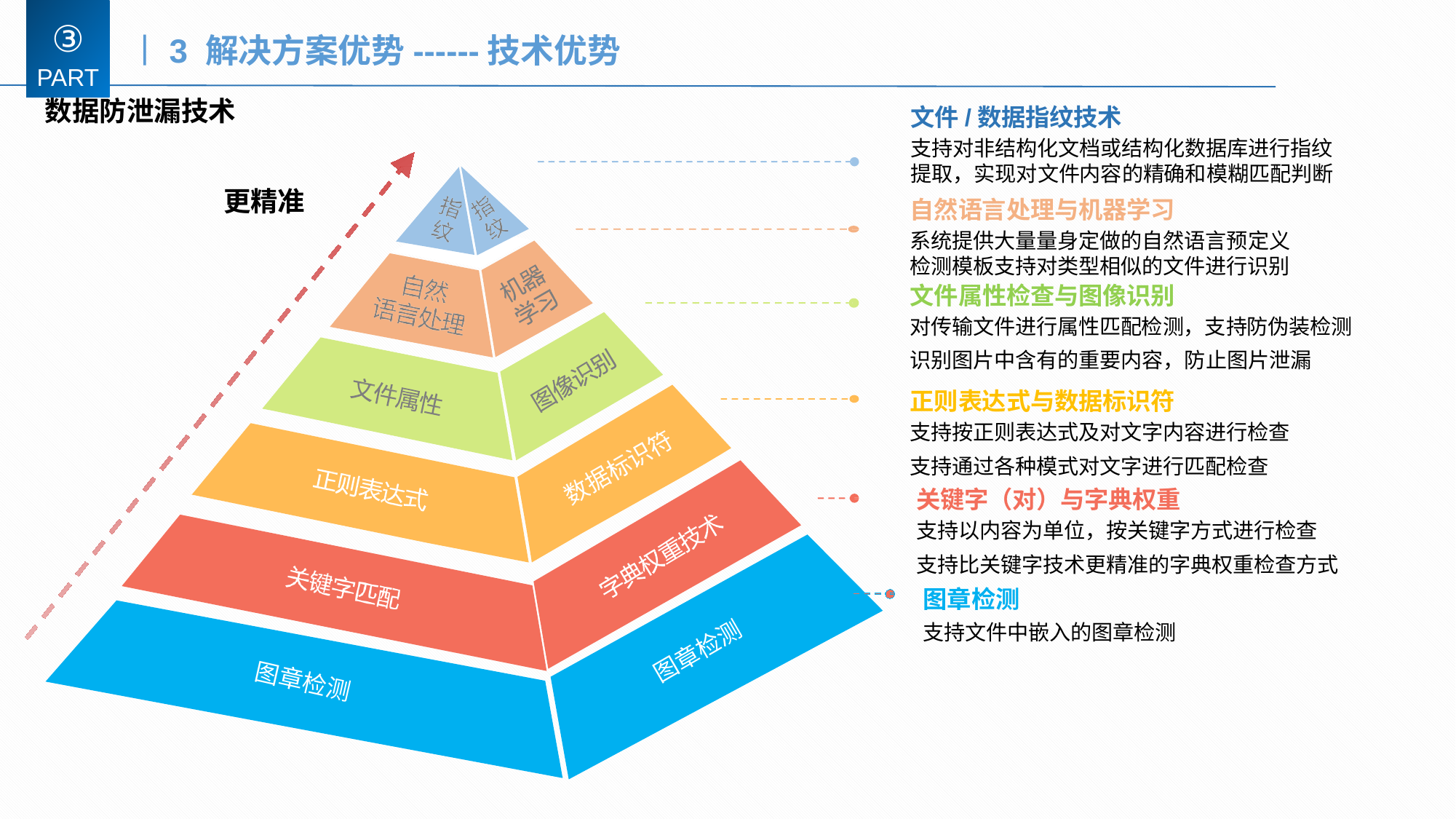

③
丨3 解决方案优势------技术优势
PART
数据防泄漏技术
文件/数据指纹技术
支持对非结构化文档或结构化数据库进行指纹提取，实现对文件内容的精确和模糊匹配判断

更精准
自然语言处理与机器学习
系统提供大量量身定做的自然语言预定义检测模板支持对类型相似的文件进行识别

文件属性检查与图像识别
对传输文件进行属性匹配检测，支持防伪装检测
识别图片中含有的重要内容，防止图片泄漏

正则表达式与数据标识符
支持按正则表达式及对文字内容进行检查
支持通过各种模式对文字进行匹配检查

数据标识符

关键字（对）与字典权重
支持以内容为单位，按关键字方式进行检查
支持比关键字技术更精准的字典权重检查方式

图章检测
支持文件中嵌入的图章检测

图章检测
图章检测